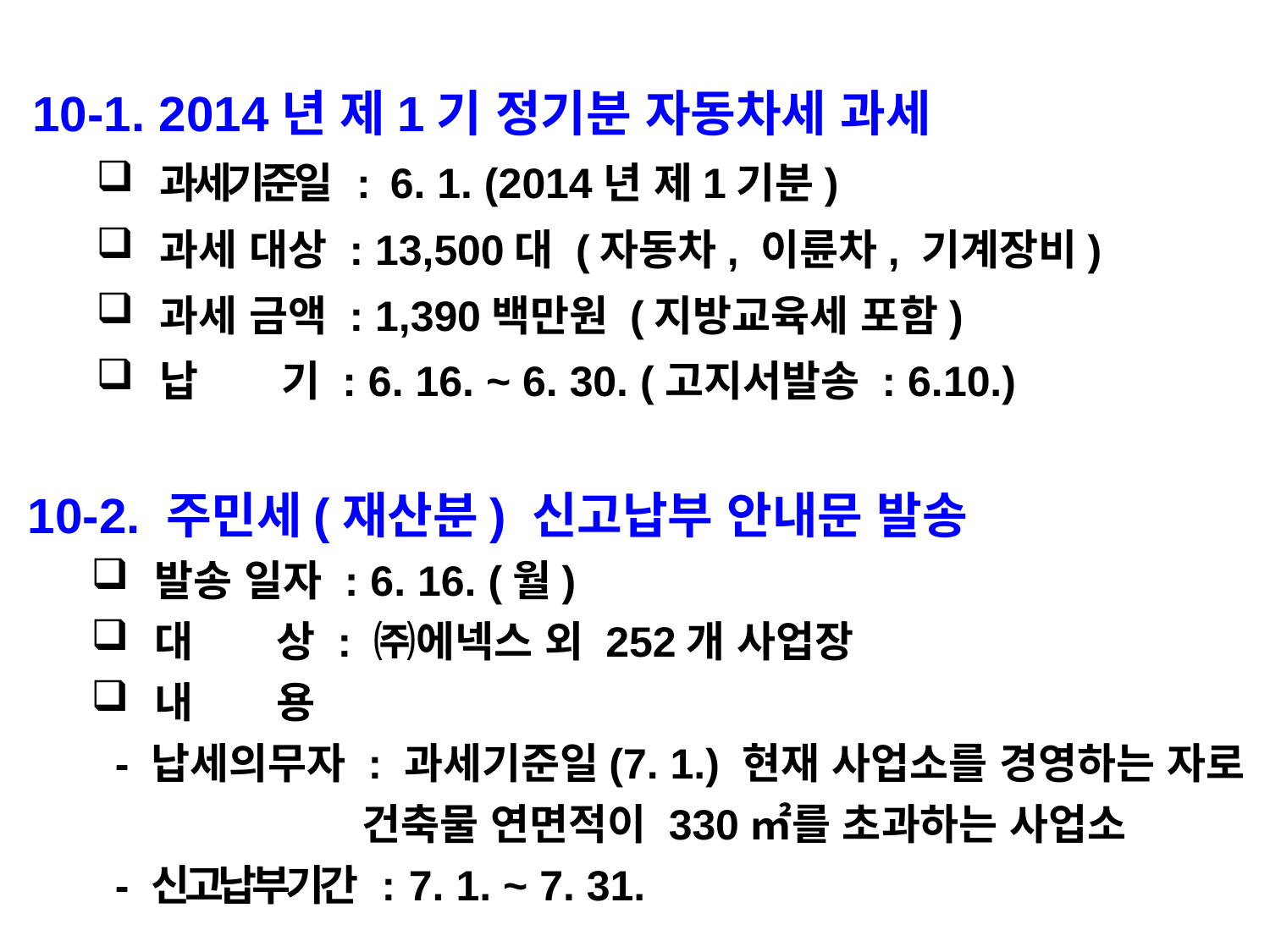

10-1. 2014년 제1기 정기분 자동차세 과세
과세기준일  :   6. 1. (2014년 제1기분)
과세 대상 : 13,500대 (자동차, 이륜차, 기계장비)
과세 금액 : 1,390백만원 (지방교육세 포함)
납       기 : 6. 16. ~ 6. 30. (고지서발송 : 6.10.)
10-2. 주민세(재산분) 신고납부 안내문 발송
발송 일자 : 6. 16. (월)
대       상 : ㈜에넥스 외 252개 사업장
내       용
  - 납세의무자 : 과세기준일(7. 1.) 현재 사업소를 경영하는 자로
                      건축물 연면적이 330㎡를 초과하는 사업소
  - 신고납부기간  :  7. 1. ~ 7. 31.